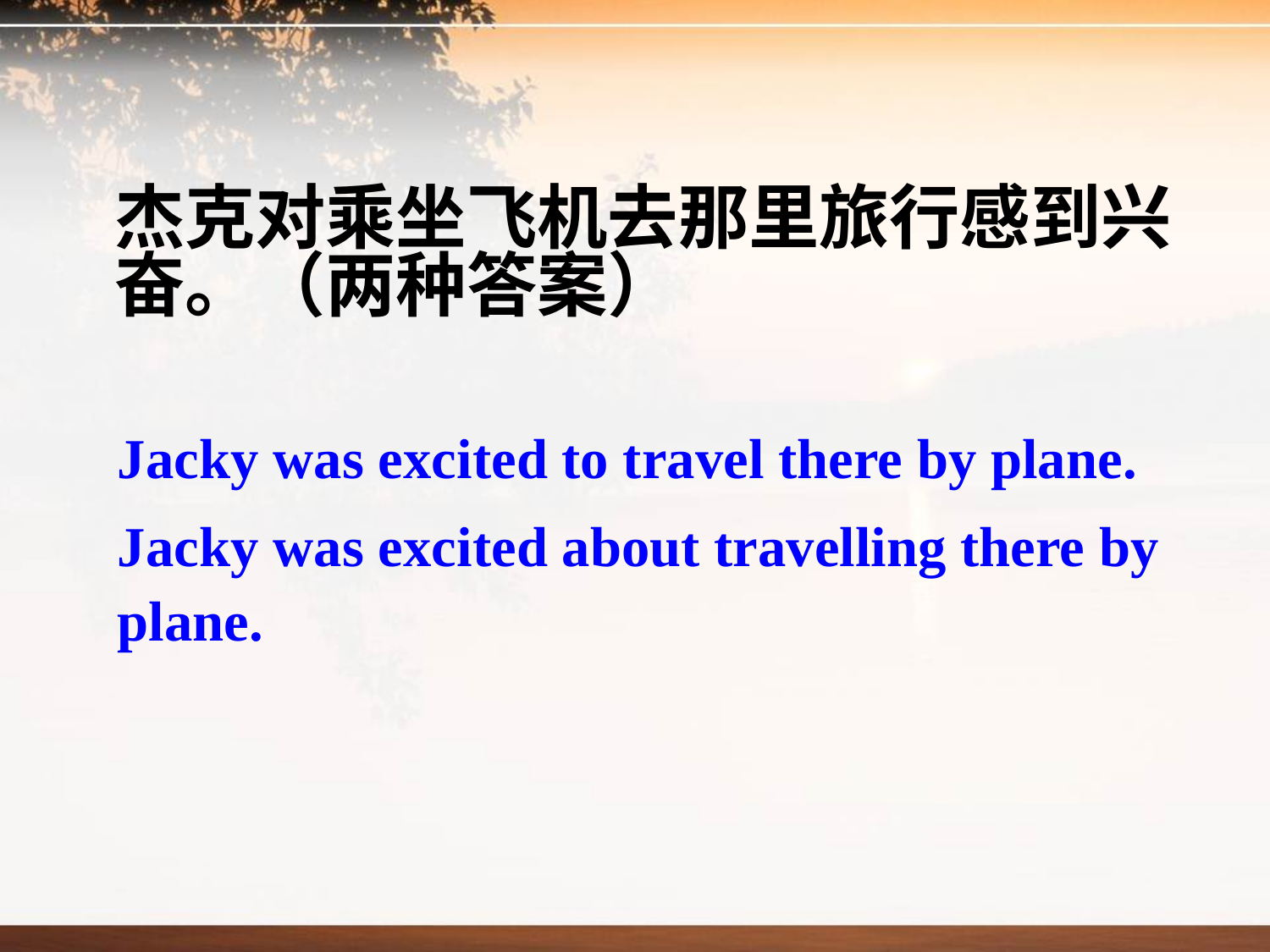

杰克对乘坐飞机去那里旅行感到兴奋。（两种答案）
Jacky was excited to travel there by plane.
Jacky was excited about travelling there by plane.